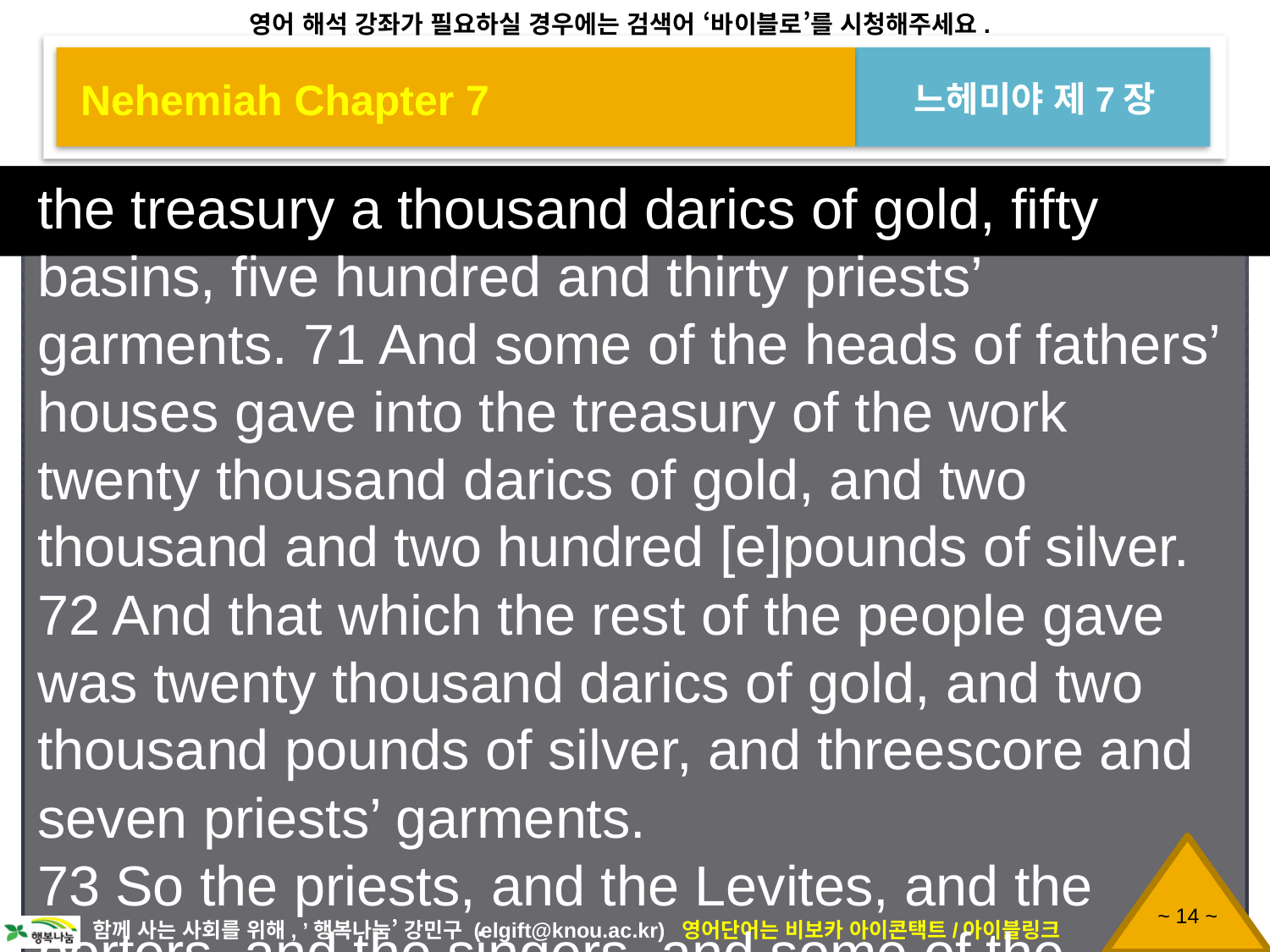

Nehemiah Chapter 7
느헤미야 제7장
the treasury a thousand darics of gold, fifty basins, five hundred and thirty priests’ garments. 71 And some of the heads of fathers’ houses gave into the treasury of the work twenty thousand darics of gold, and two thousand and two hundred [e]pounds of silver. 72 And that which the rest of the people gave was twenty thousand darics of gold, and two thousand pounds of silver, and threescore and seven priests’ garments.
73 So the priests, and the Levites, and the porters, and the singers, and some of the people, and the